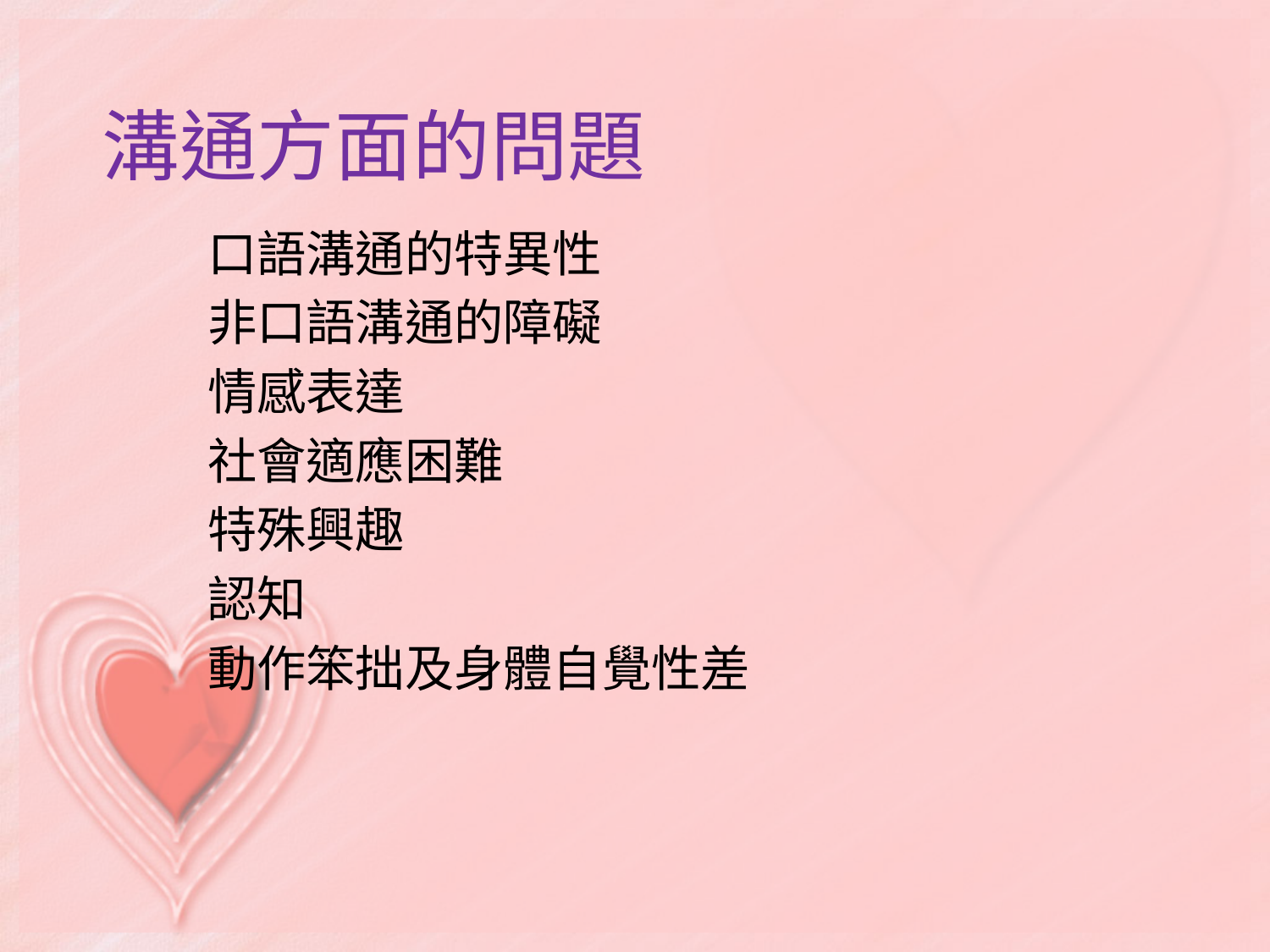

# 溝通方面的問題
口語溝通的特異性
非口語溝通的障礙
情感表達
社會適應困難
特殊興趣
認知
動作笨拙及身體自覺性差